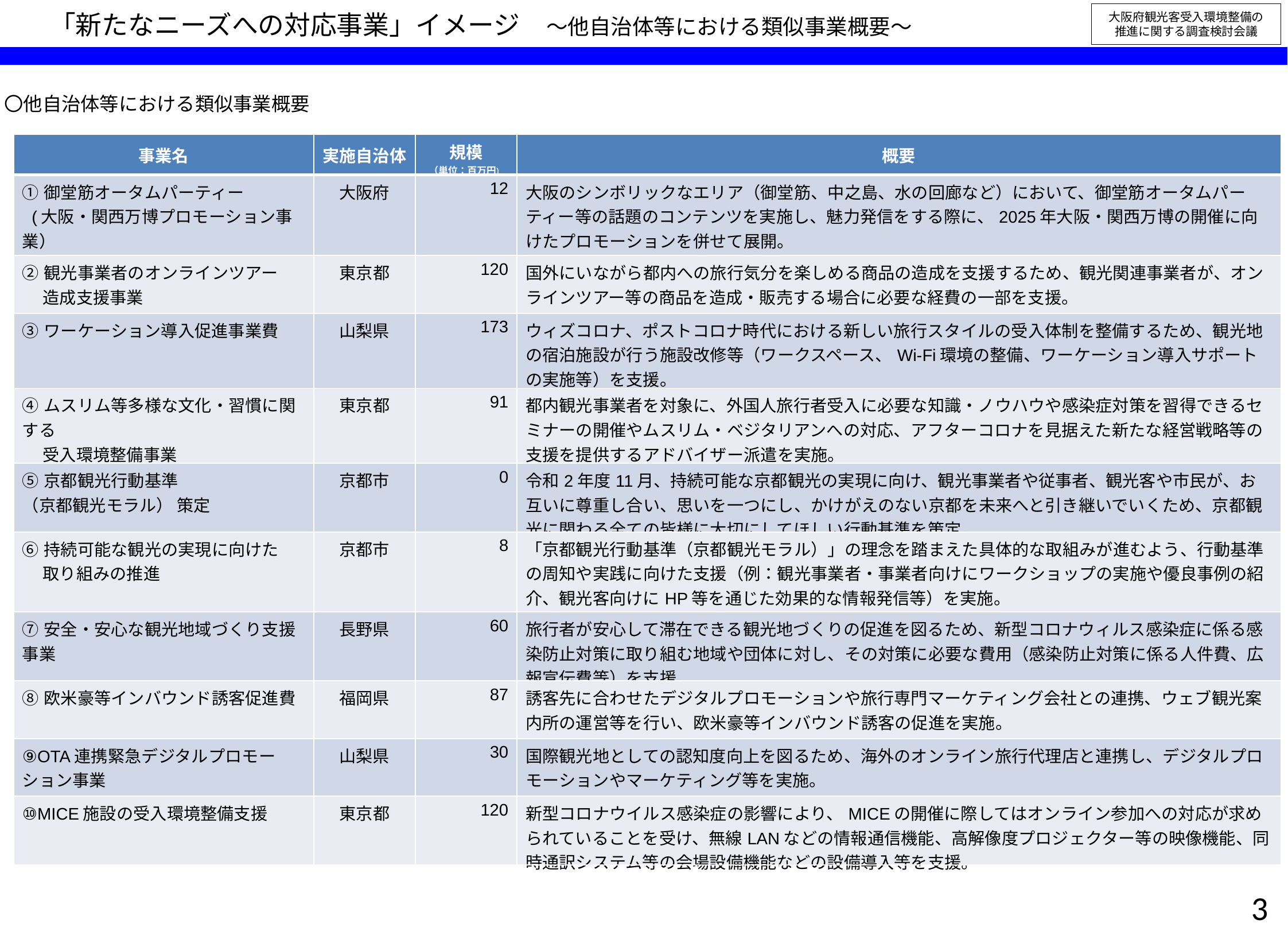

「新たなニーズへの対応事業」イメージ　～他自治体等における類似事業概要～
大阪府観光客受入環境整備の
推進に関する調査検討会議
〇他自治体等における類似事業概要
| 事業名 | 実施自治体 | 規模 （単位：百万円） | 概要 |
| --- | --- | --- | --- |
| ①御堂筋オータムパーティー (大阪・関西万博プロモーション事業） | 大阪府 | 12 | 大阪のシンボリックなエリア（御堂筋、中之島、水の回廊など）において、御堂筋オータムパーティー等の話題のコンテンツを実施し、魅力発信をする際に、2025年大阪・関西万博の開催に向けたプロモーションを併せて展開。 |
| ②観光事業者のオンラインツアー 　 造成支援事業 | 東京都 | 120 | 国外にいながら都内への旅行気分を楽しめる商品の造成を支援するため、観光関連事業者が、オンラインツアー等の商品を造成・販売する場合に必要な経費の一部を支援。 |
| ③ワーケーション導入促進事業費 | 山梨県 | 173 | ウィズコロナ、ポストコロナ時代における新しい旅行スタイルの受入体制を整備するため、観光地の宿泊施設が行う施設改修等（ワークスペース、Wi-Fi環境の整備、ワーケーション導入サポートの実施等）を支援。 |
| ④ムスリム等多様な文化・習慣に関する 　 受入環境整備事業 | 東京都 | 91 | 都内観光事業者を対象に、外国人旅行者受入に必要な知識・ノウハウや感染症対策を習得できるセミナーの開催やムスリム・ベジタリアンへの対応、アフターコロナを見据えた新たな経営戦略等の支援を提供するアドバイザー派遣を実施。 |
| ⑤京都観光行動基準 （京都観光モラル） 策定 | 京都市 | 0 | 令和2年度11月、持続可能な京都観光の実現に向け、観光事業者や従事者、観光客や市民が、お互いに尊重し合い、思いを一つにし、かけがえのない京都を未来へと引き継いでいくため、京都観光に関わる全ての皆様に大切にしてほしい行動基準を策定。 |
| ⑥持続可能な観光の実現に向けた 　 取り組みの推進 | 京都市 | 8 | 「京都観光行動基準（京都観光モラル）」の理念を踏まえた具体的な取組みが進むよう、行動基準の周知や実践に向けた支援（例：観光事業者・事業者向けにワークショップの実施や優良事例の紹介、観光客向けにHP等を通じた効果的な情報発信等）を実施。 |
| ⑦安全・安心な観光地域づくり支援事業 | 長野県 | 60 | 旅行者が安心して滞在できる観光地づくりの促進を図るため、新型コロナウィルス感染症に係る感染防止対策に取り組む地域や団体に対し、その対策に必要な費用（感染防止対策に係る人件費、広報宣伝費等）を支援。 |
| ⑧欧米豪等インバウンド誘客促進費 | 福岡県 | 87 | 誘客先に合わせたデジタルプロモーションや旅行専門マーケティング会社との連携、ウェブ観光案内所の運営等を行い、欧米豪等インバウンド誘客の促進を実施。 |
| ⑨OTA連携緊急デジタルプロモーション事業 | 山梨県 | 30 | 国際観光地としての認知度向上を図るため、海外のオンライン旅行代理店と連携し、デジタルプロモーションやマーケティング等を実施。 |
| ⑩MICE施設の受入環境整備支援 | 東京都 | 120 | 新型コロナウイルス感染症の影響により、MICEの開催に際してはオンライン参加への対応が求められていることを受け、無線LANなどの情報通信機能、高解像度プロジェクター等の映像機能、同時通訳システム等の会場設備機能などの設備導入等を支援。 |
3